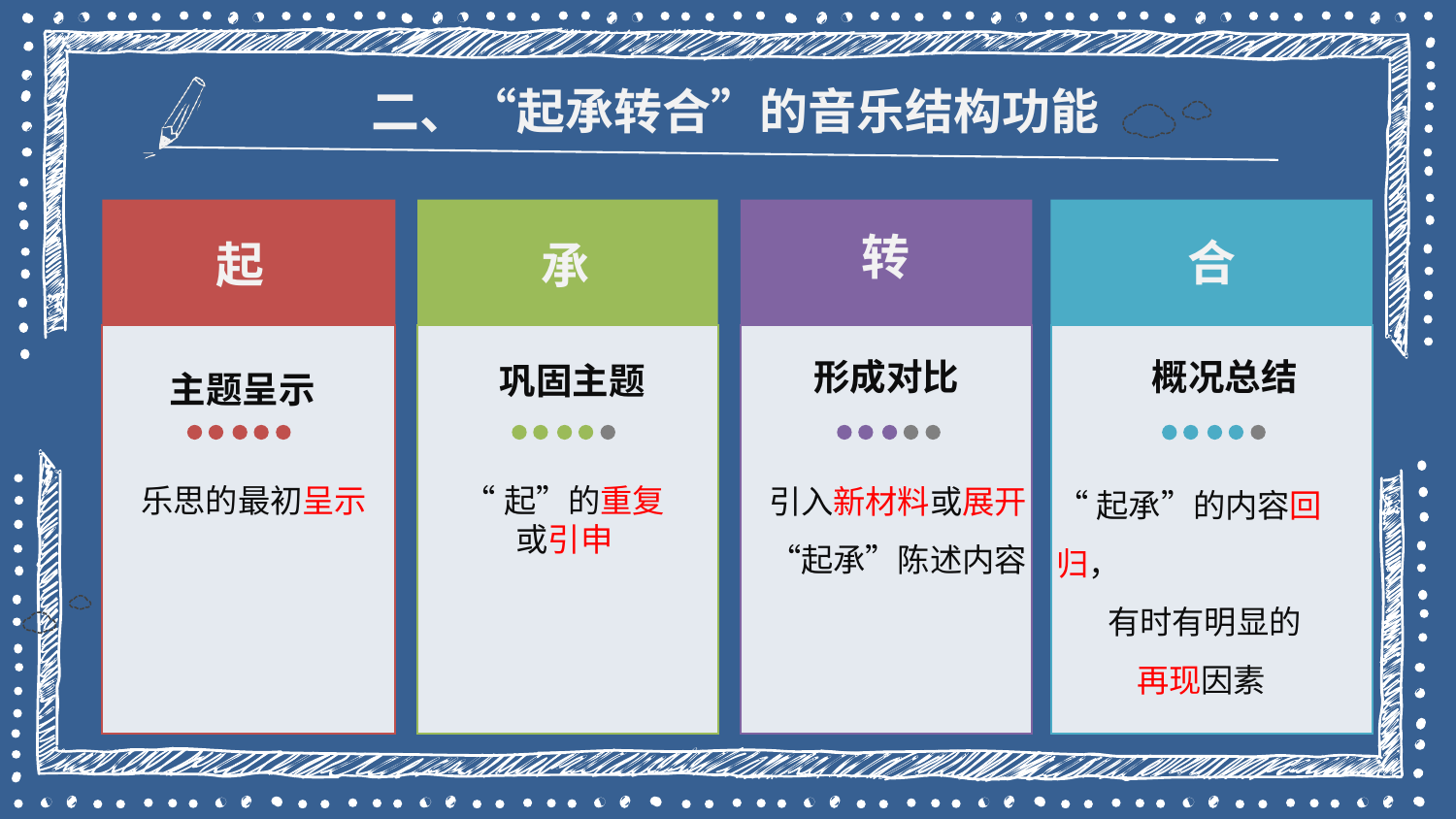

二、“起承转合”的音乐结构功能

转
合
起
承

巩固主题
主题呈示
形成对比
概况总结

引入新材料或展开“起承”陈述内容
“起承”的内容回归，
      有时有明显的
          再现因素
乐思的最初呈示
“起”的重复
或引申